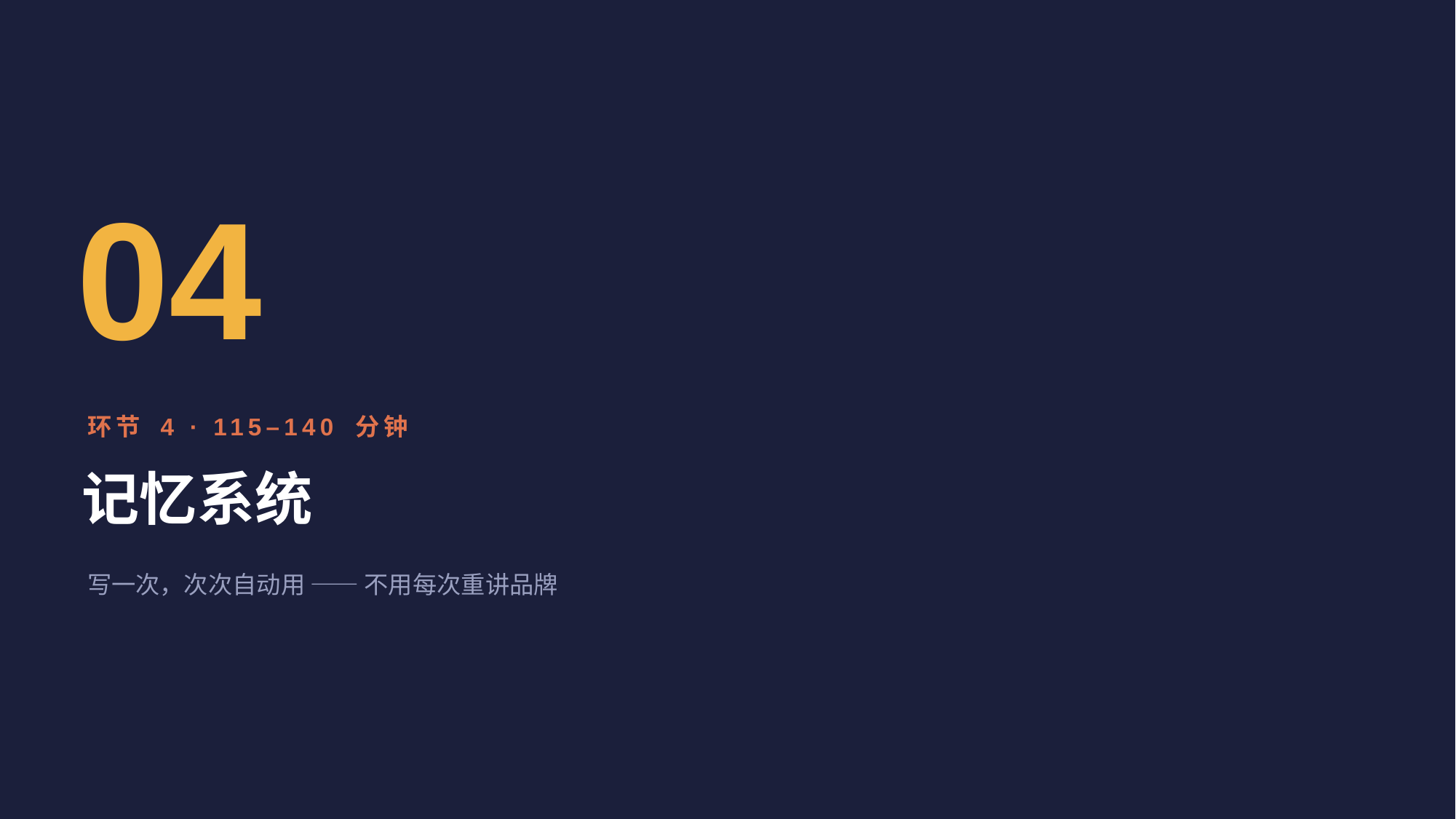

04
环节 4 · 115–140 分钟
记忆系统
写一次，次次自动用 —— 不用每次重讲品牌